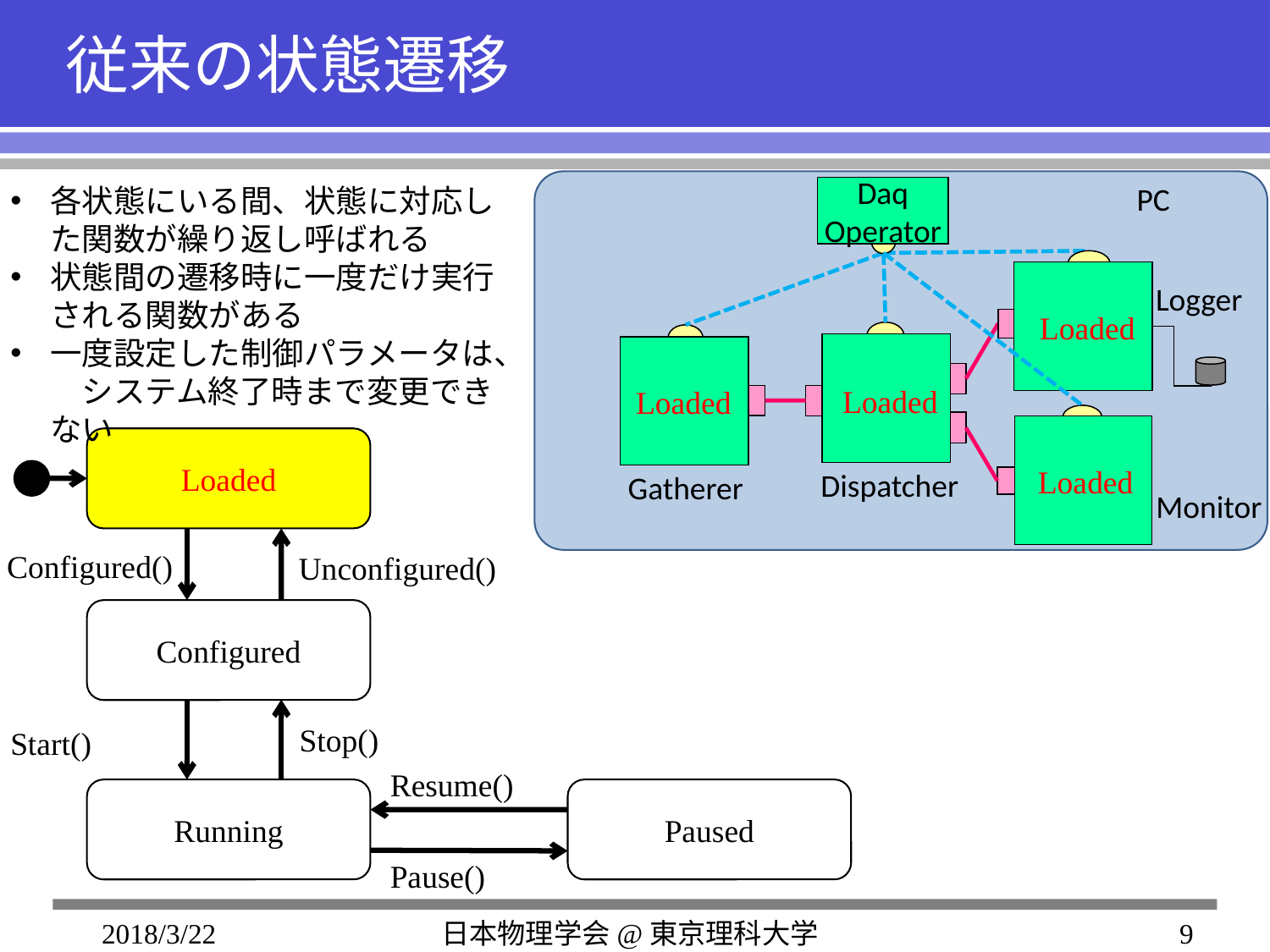

# 従来の状態遷移

PC
各状態にいる間、状態に対応した関数が繰り返し呼ばれる
状態間の遷移時に一度だけ実行される関数がある
一度設定した制御パラメータは、　システム終了時まで変更できない

Daq
Operator

Logger
Loaded

Loaded
Loaded

Loaded
Loaded
Dispatcher

Gatherer
Monitor
Configured()
Unconfigured()
Configured
Stop()
Start()
Resume()
Running
Paused
Pause()
2018/3/22
日本物理学会@東京理科大学
9